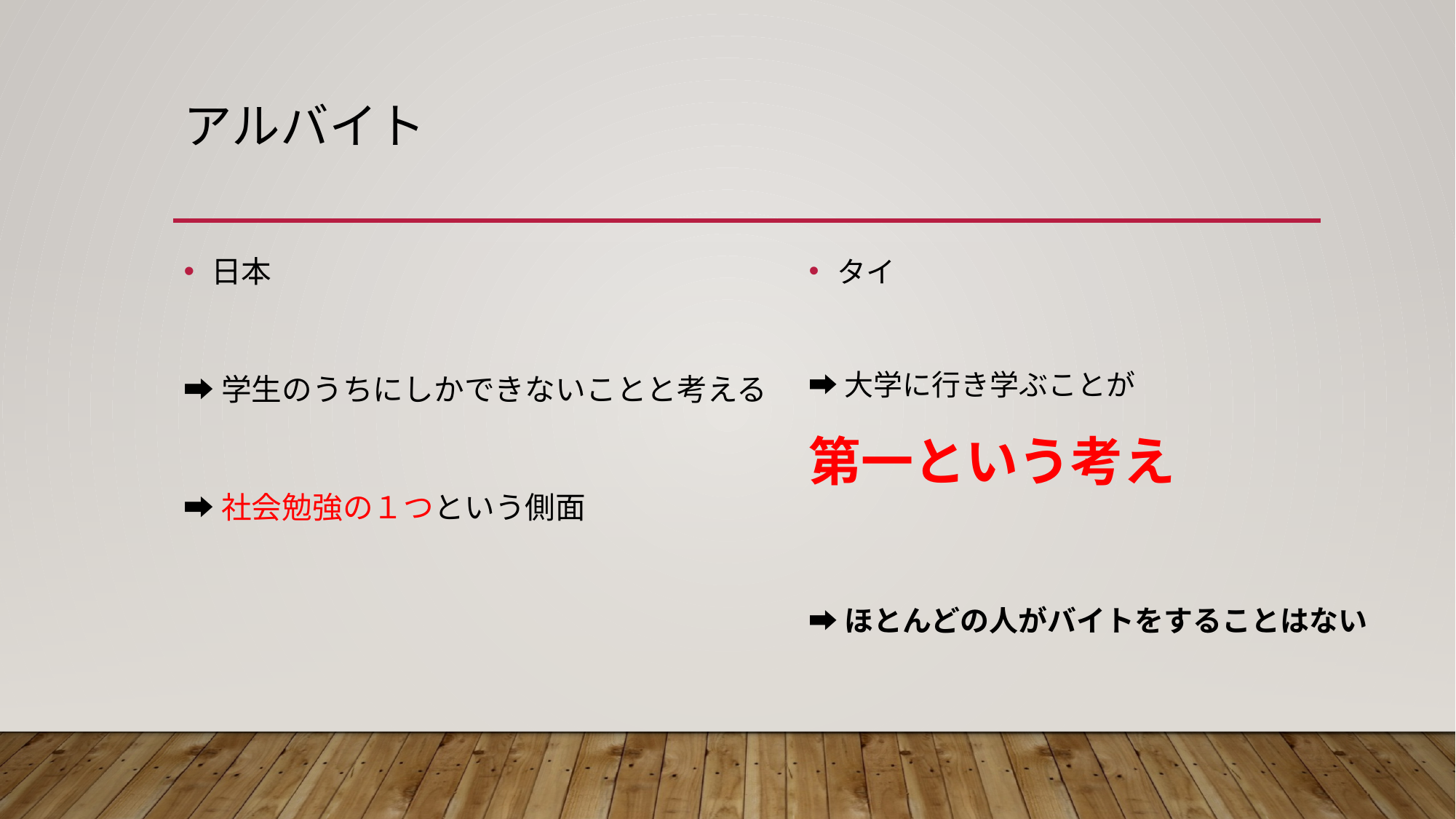

# アルバイト
日本

➡学生のうちにしかできないことと考える

➡社会勉強の１つという側面

タイ

➡大学に行き学ぶことが
第一という考え

➡ほとんどの人がバイトをすることはない